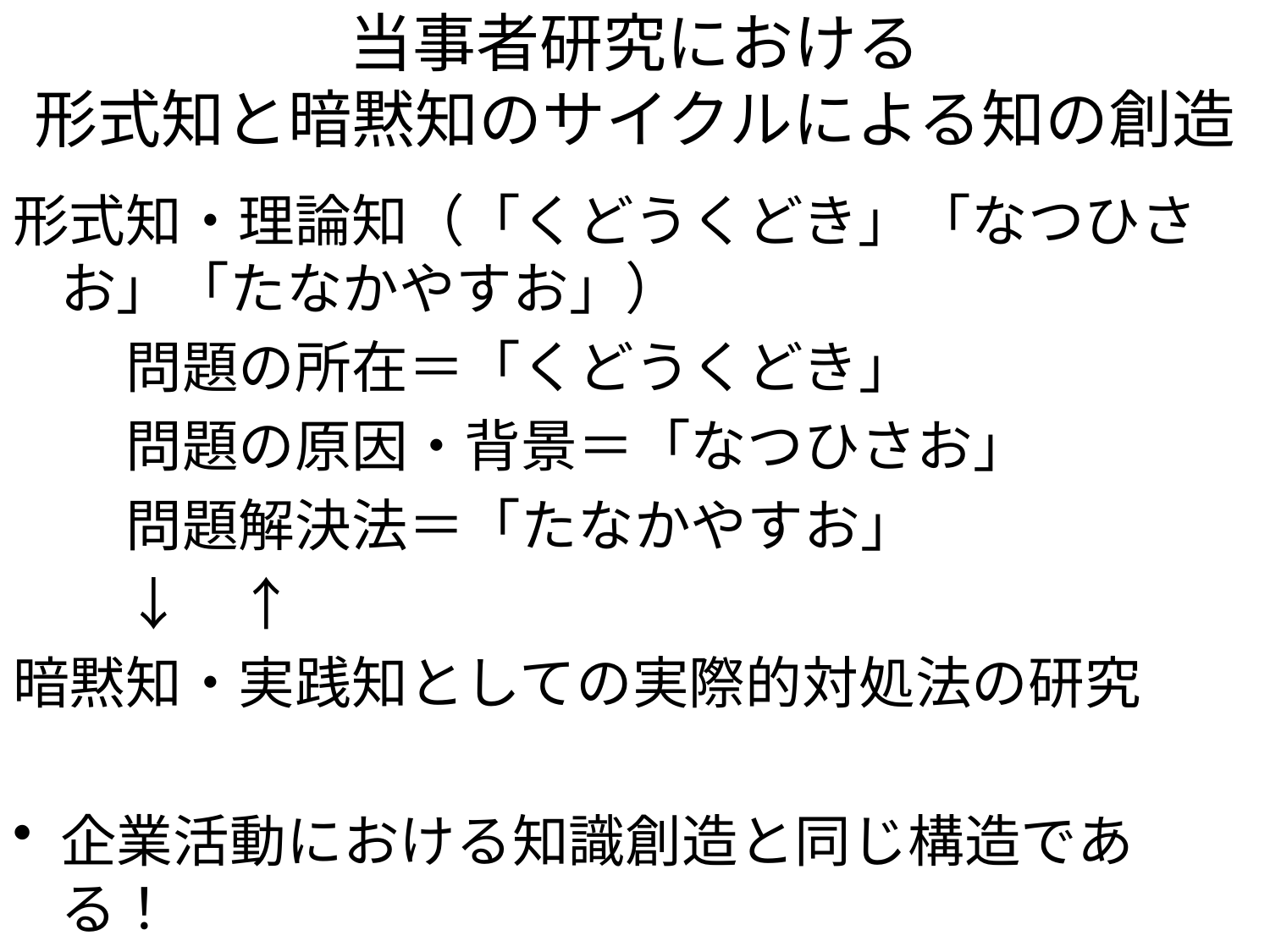

# 当事者研究における 形式知と暗黙知のサイクルによる知の創造
形式知・理論知（「くどうくどき」「なつひさお」「たなかやすお」）
　　問題の所在＝「くどうくどき」
　　問題の原因・背景＝「なつひさお」
　　問題解決法＝「たなかやすお」
　　↓　↑
暗黙知・実践知としての実際的対処法の研究

企業活動における知識創造と同じ構造である！